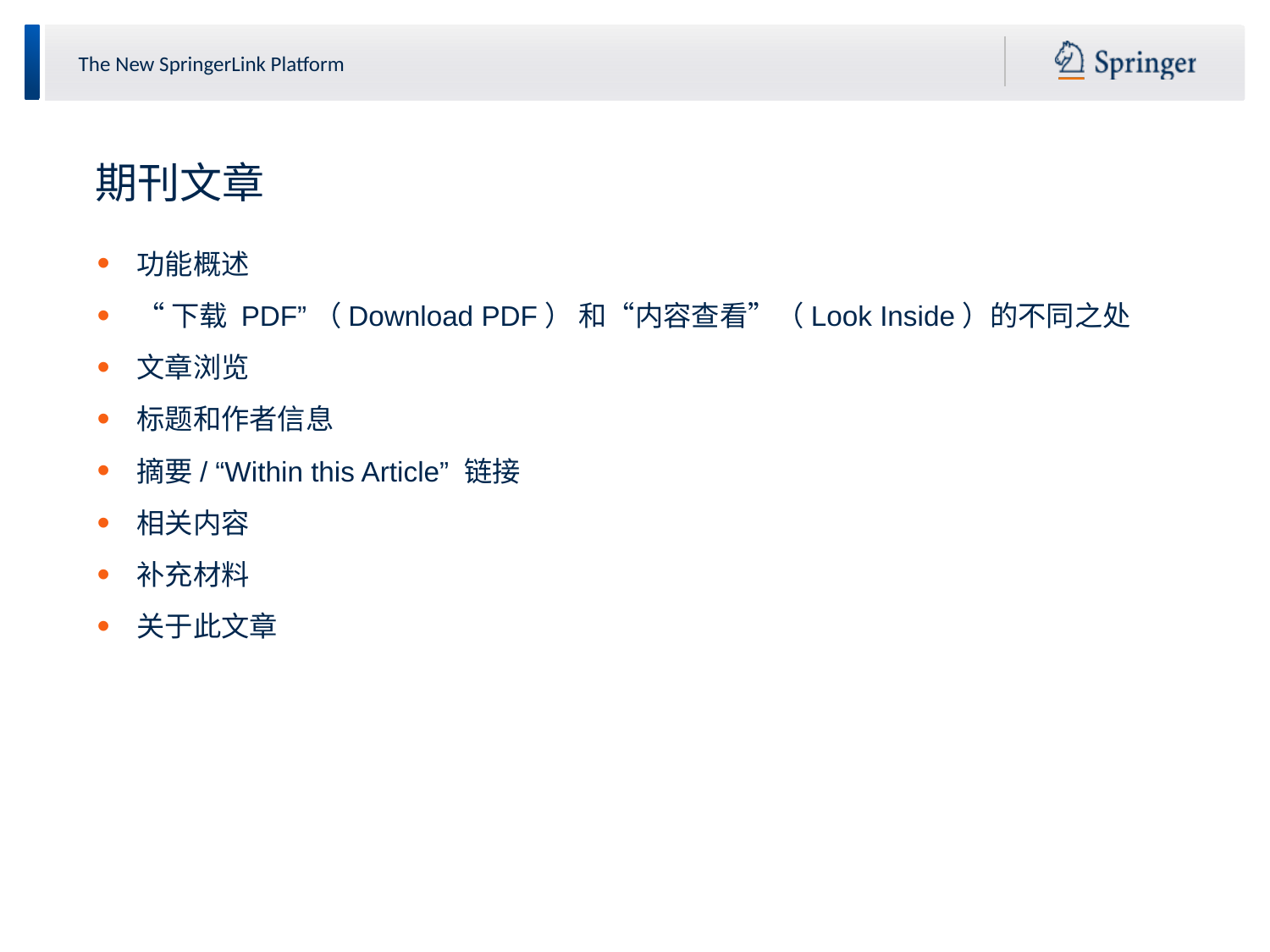

期刊文章
功能概述
“下载 PDF”（Download PDF） 和“内容查看”（Look Inside）的不同之处
文章浏览
标题和作者信息
摘要/ “Within this Article” 链接
相关内容
补充材料
关于此文章